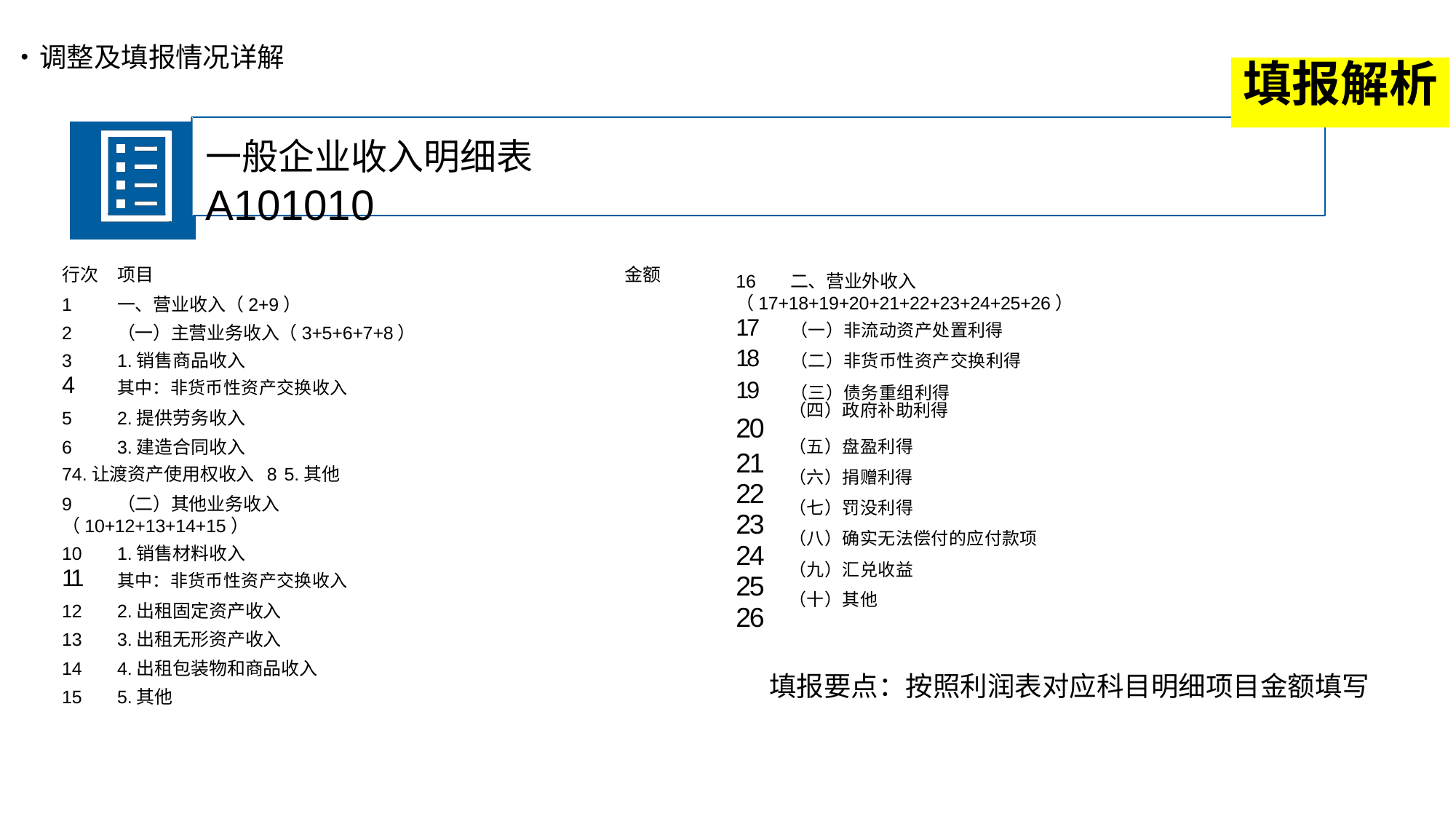

•	调整及填报情况详解
# 填报解析

一般企业收入明细表A101010

行次	项目
1	一、营业收入（2+9）
2	（一）主营业务收入（3+5+6+7+8）
3	1.销售商品收入
4	其中：非货币性资产交换收入
5	2.提供劳务收入
6	3.建造合同收入
74.让渡资产使用权收入  8 5.其他
9	（二）其他业务收入（10+12+13+14+15）
10	1.销售材料收入
11	其中：非货币性资产交换收入
12	2.出租固定资产收入
13	3.出租无形资产收入
14	4.出租包装物和商品收入
15	5.其他
金额
16	二、营业外收入（17+18+19+20+21+22+23+24+25+26）
17	（一）非流动资产处置利得
18	（二）非货币性资产交换利得
19	（三）债务重组利得
20
21
22
23
24
25
26
（四）政府补助利得
（五）盘盈利得
（六）捐赠利得
（七）罚没利得
（八）确实无法偿付的应付款项
（九）汇兑收益
（十）其他
填报要点：按照利润表对应科目明细项目金额填写